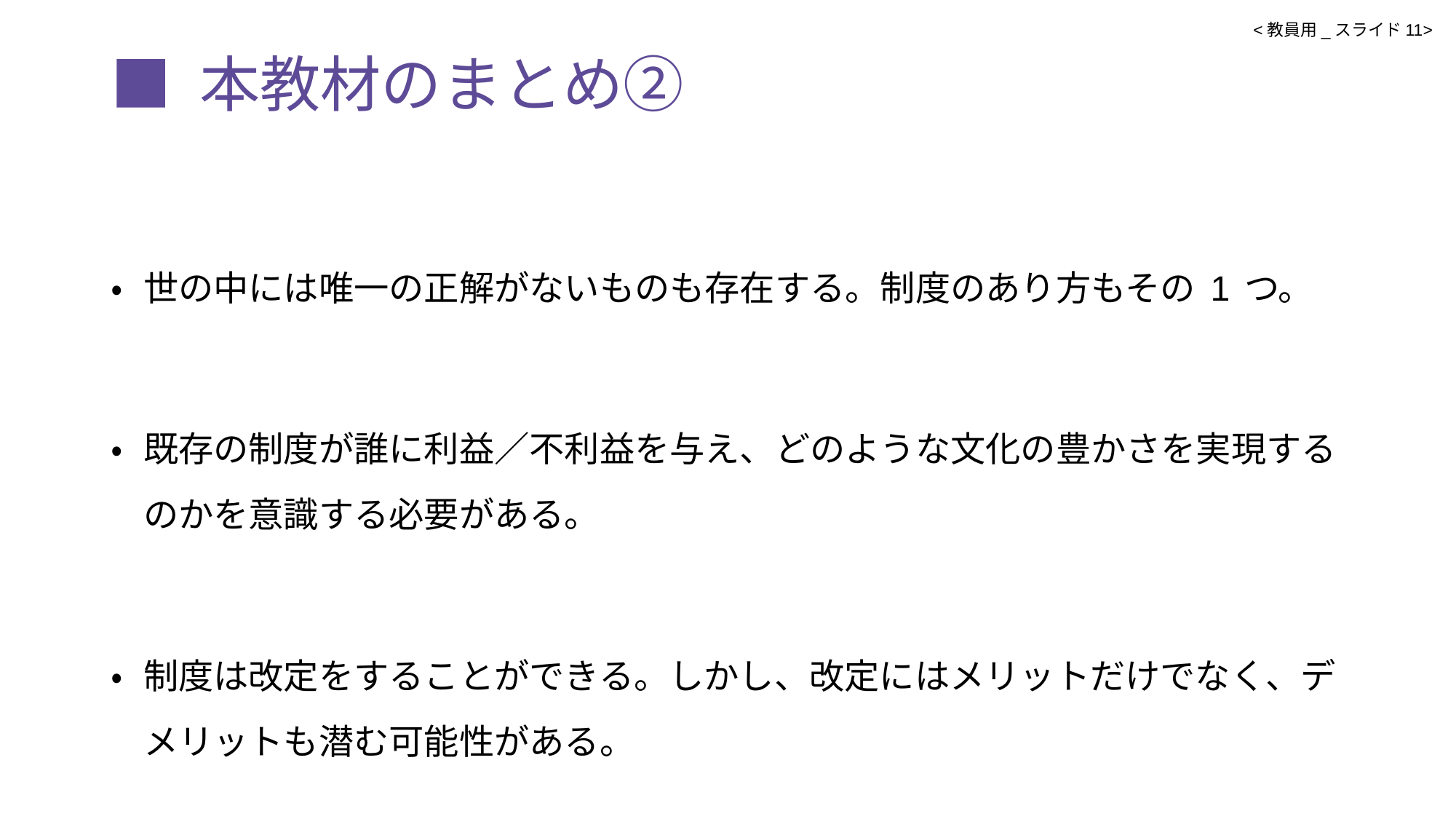

<教員用_スライド11>
# ■ 本教材のまとめ②
•	世の中には唯一の正解がないものも存在する。制度のあり方もその1つ。

•	既存の制度が誰に利益／不利益を与え、どのような文化の豊かさを実現するのかを意識する必要がある。

•	制度は改定をすることができる。しかし、改定にはメリットだけでなく、デメリットも潜む可能性がある。